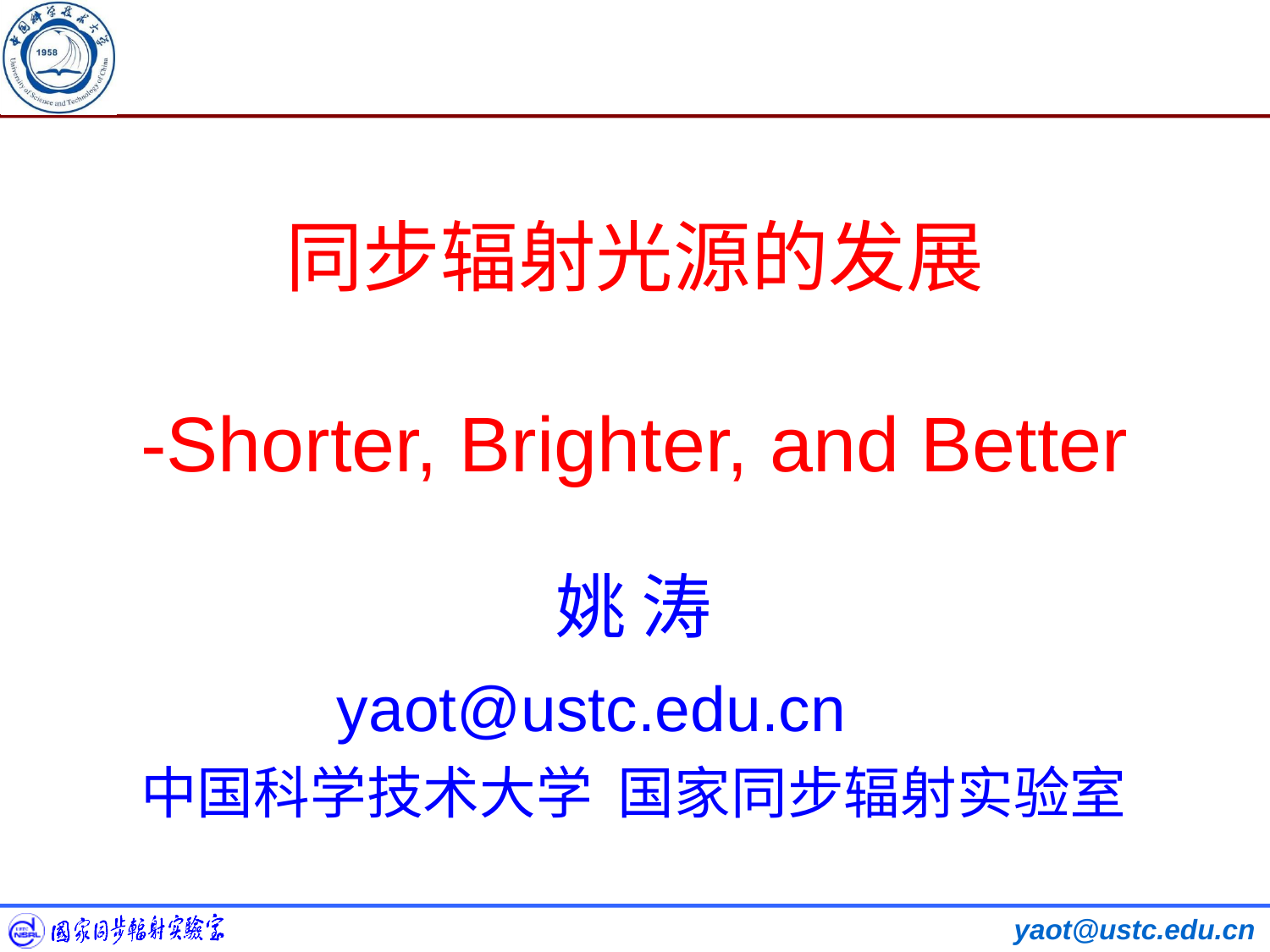

# 同步辐射光源的发展 -Shorter, Brighter, and Better
姚 涛
yaot@ustc.edu.cn
中国科学技术大学  国家同步辐射实验室